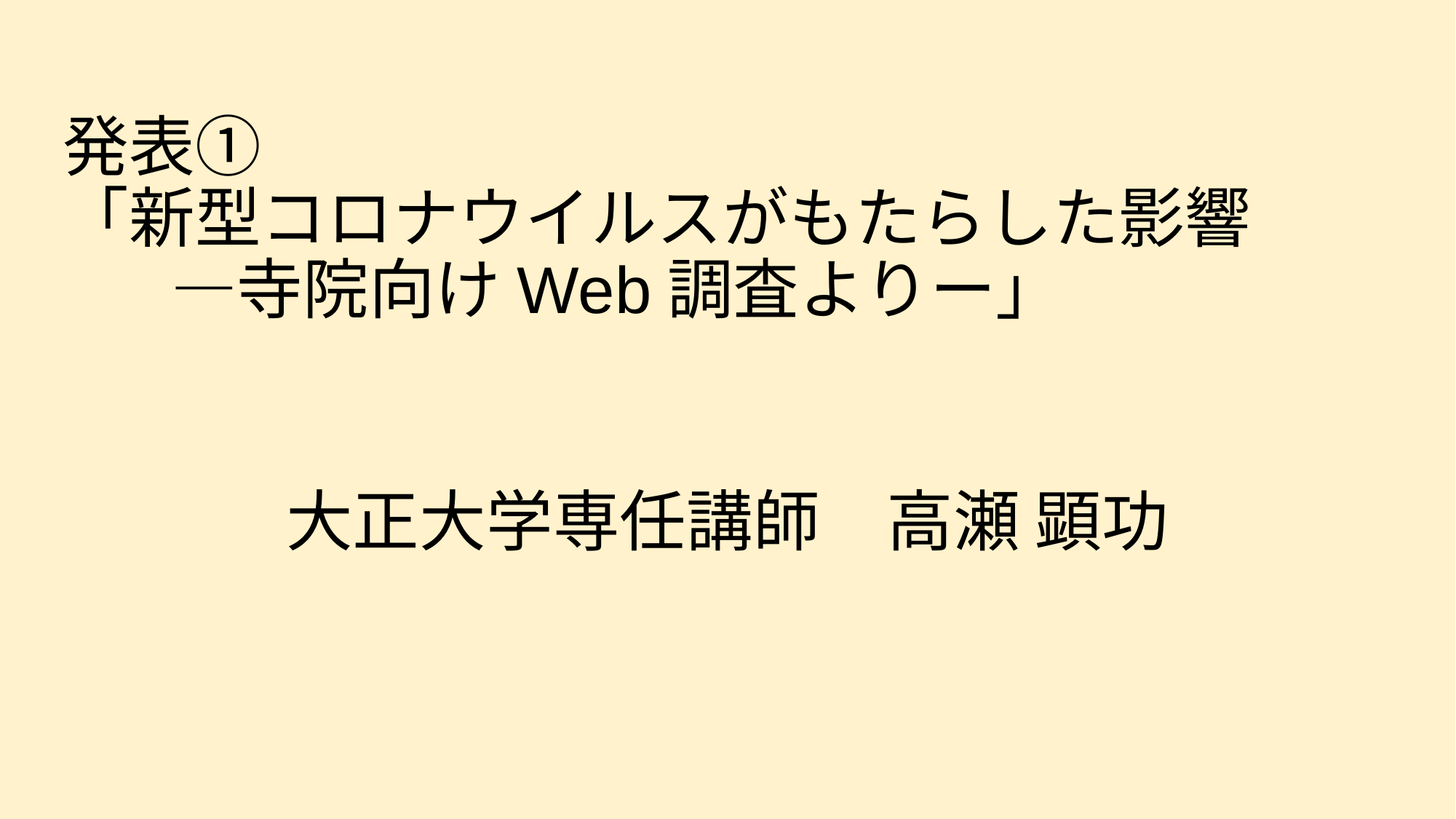

# 発表① 「新型コロナウイルスがもたらした影響 ―寺院向けWeb調査よりー」
大正大学専任講師　高瀬 顕功